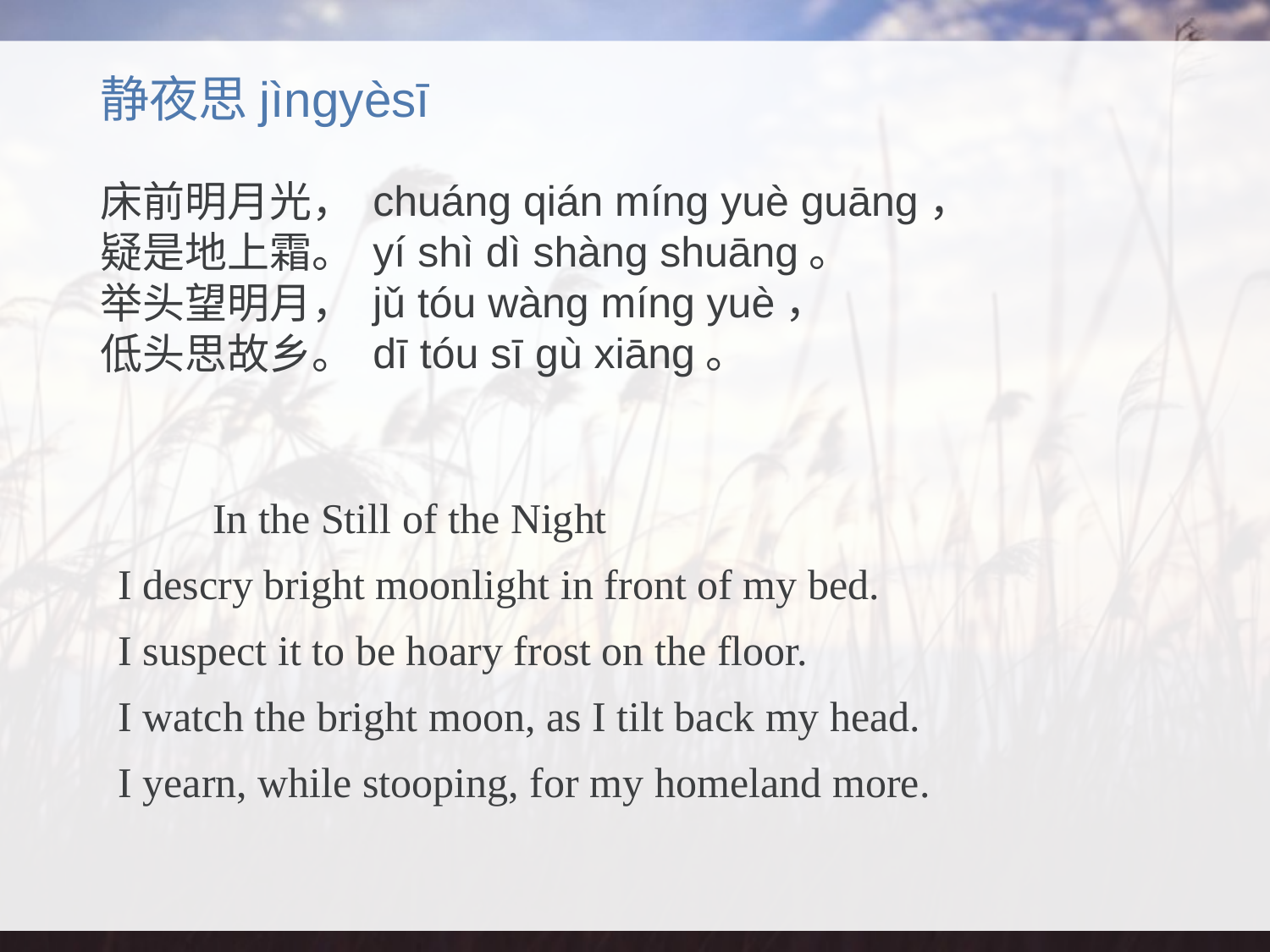

# 静夜思jìngyèsī
床前明月光，
疑是地上霜。
举头望明月，
低头思故乡。
chuáng qián míng yuè guāng，
yí shì dì shàng shuāng。
jǔ tóu wàng míng yuè，
dī tóu sī gù xiāng。
　　In the Still of the Night
I descry bright moonlight in front of my bed.
I suspect it to be hoary frost on the floor.
I watch the bright moon, as I tilt back my head.
I yearn, while stooping, for my homeland more.